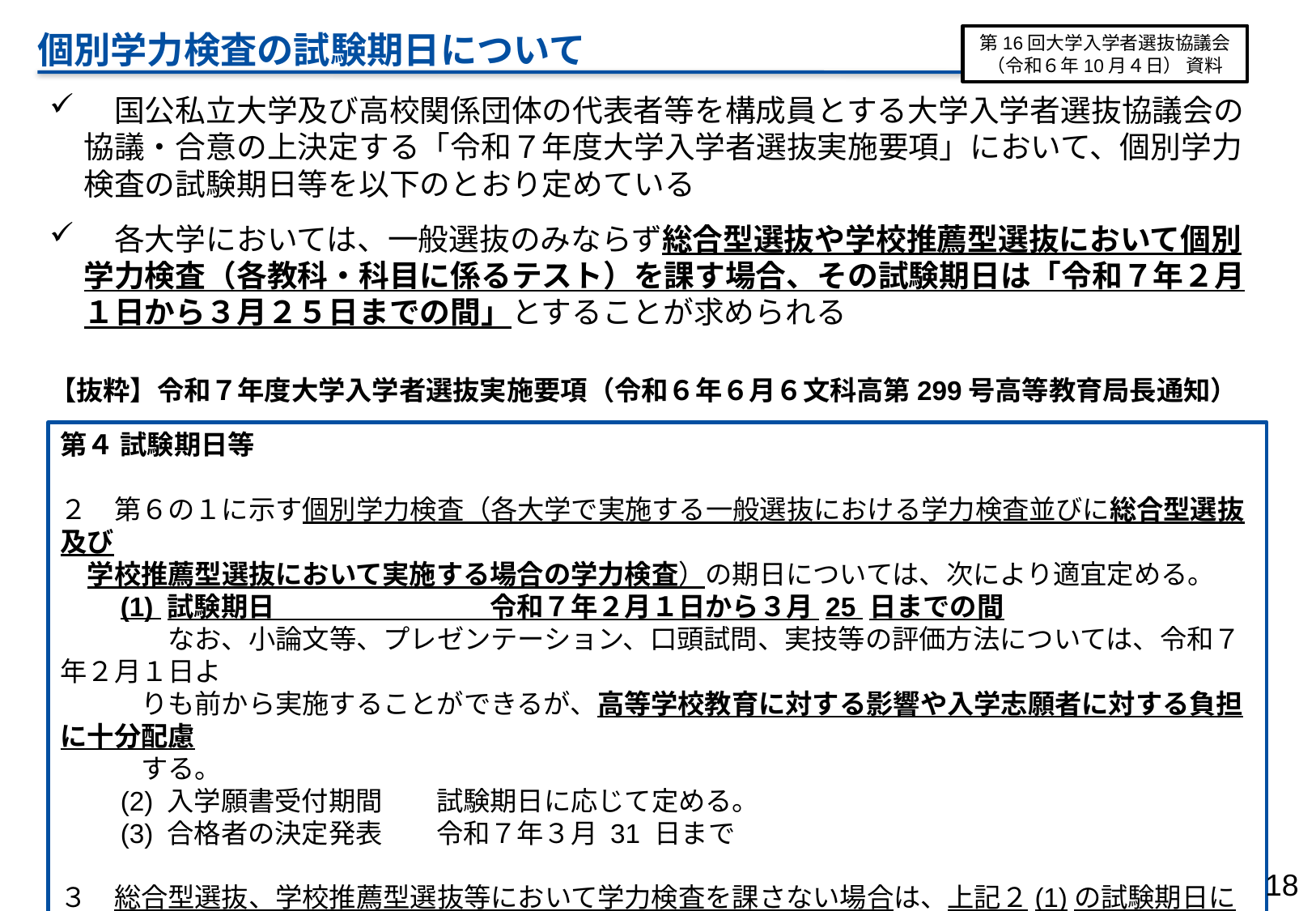

個別学力検査の試験期日について
第16回大学入学者選抜協議会
（令和６年10月４日） 資料
　国公私立大学及び高校関係団体の代表者等を構成員とする大学入学者選抜協議会の協議・合意の上決定する「令和７年度大学入学者選抜実施要項」において、個別学力検査の試験期日等を以下のとおり定めている
　各大学においては、一般選抜のみならず総合型選抜や学校推薦型選抜において個別学力検査（各教科・科目に係るテスト）を課す場合、その試験期日は「令和７年２月１日から３月２５日までの間」とすることが求められる
【抜粋】令和７年度大学入学者選抜実施要項（令和６年６月６文科高第299号高等教育局長通知）
第４ 試験期日等

２　第６の１に示す個別学力検査（各大学で実施する一般選抜における学力検査並びに総合型選抜及び
　学校推薦型選抜において実施する場合の学力検査）の期日については、次により適宜定める。
　　(1) 試験期日　　　　　　　　令和７年２月１日から３月 25 日までの間
　　　　なお、小論文等、プレゼンテーション、口頭試問、実技等の評価方法については、令和７年２月１日よ
　　　りも前から実施することができるが、高等学校教育に対する影響や入学志願者に対する負担に十分配慮
　　　する。
　　(2) 入学願書受付期間　　試験期日に応じて定める。
　　(3) 合格者の決定発表　　令和７年３月 31 日まで

３　総合型選抜、学校推薦型選抜等において学力検査を課さない場合は、上記２(1)の試験期日によること
　を要しないが、高等学校教育に対する影響や入学志願者に対する負担に十分配慮する。
18